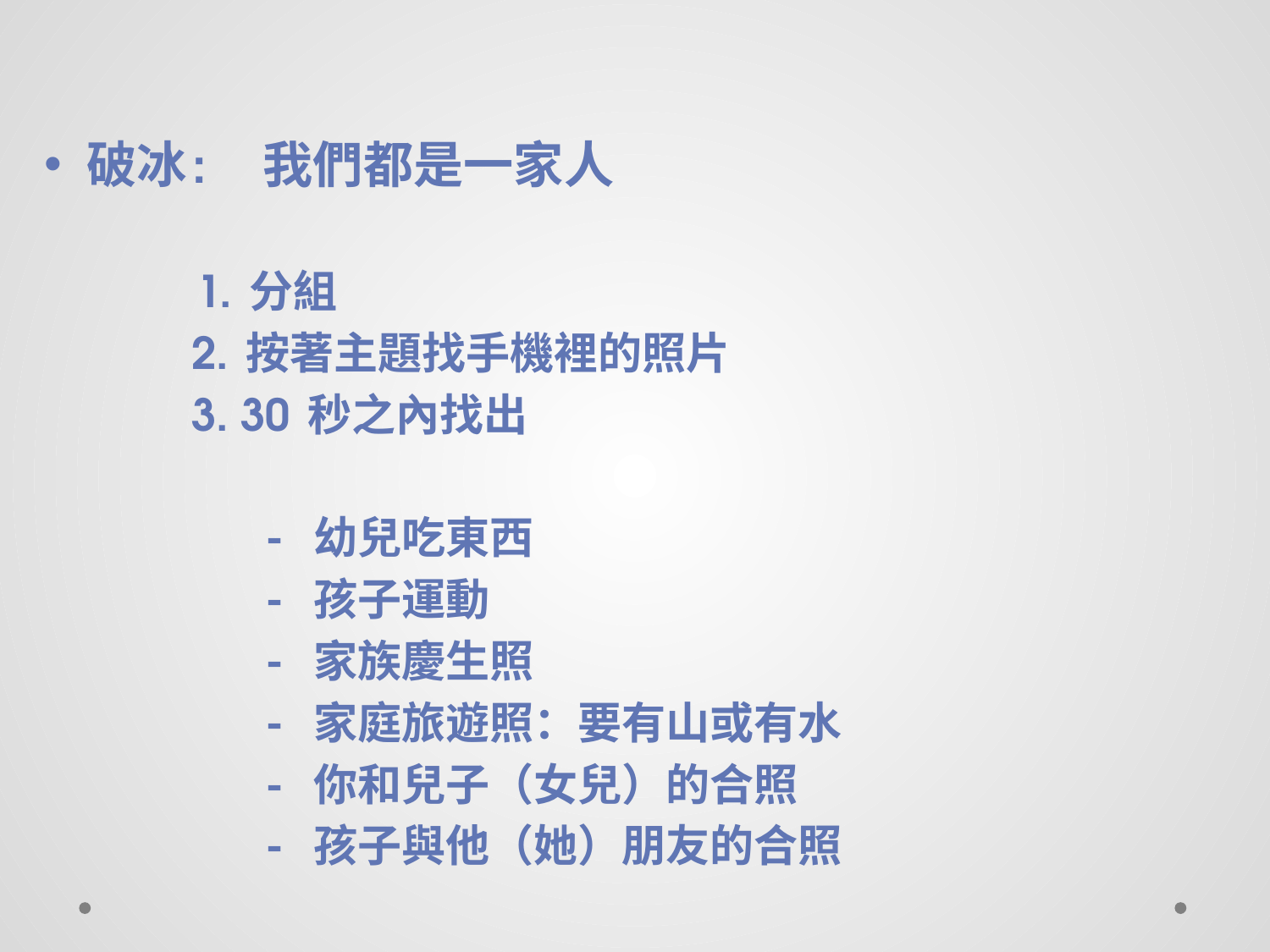

#
破冰:　我們都是一家人

 　　　1. 分組
            2. 按著主題找手機裡的照片
            3. 30 秒之內找出

                  -  幼兒吃東西
                  -  孩子運動
                  -  家族慶生照
                  -  家庭旅遊照：要有山或有水
                  -  你和兒子（女兒）的合照
                  -  孩子與他（她）朋友的合照